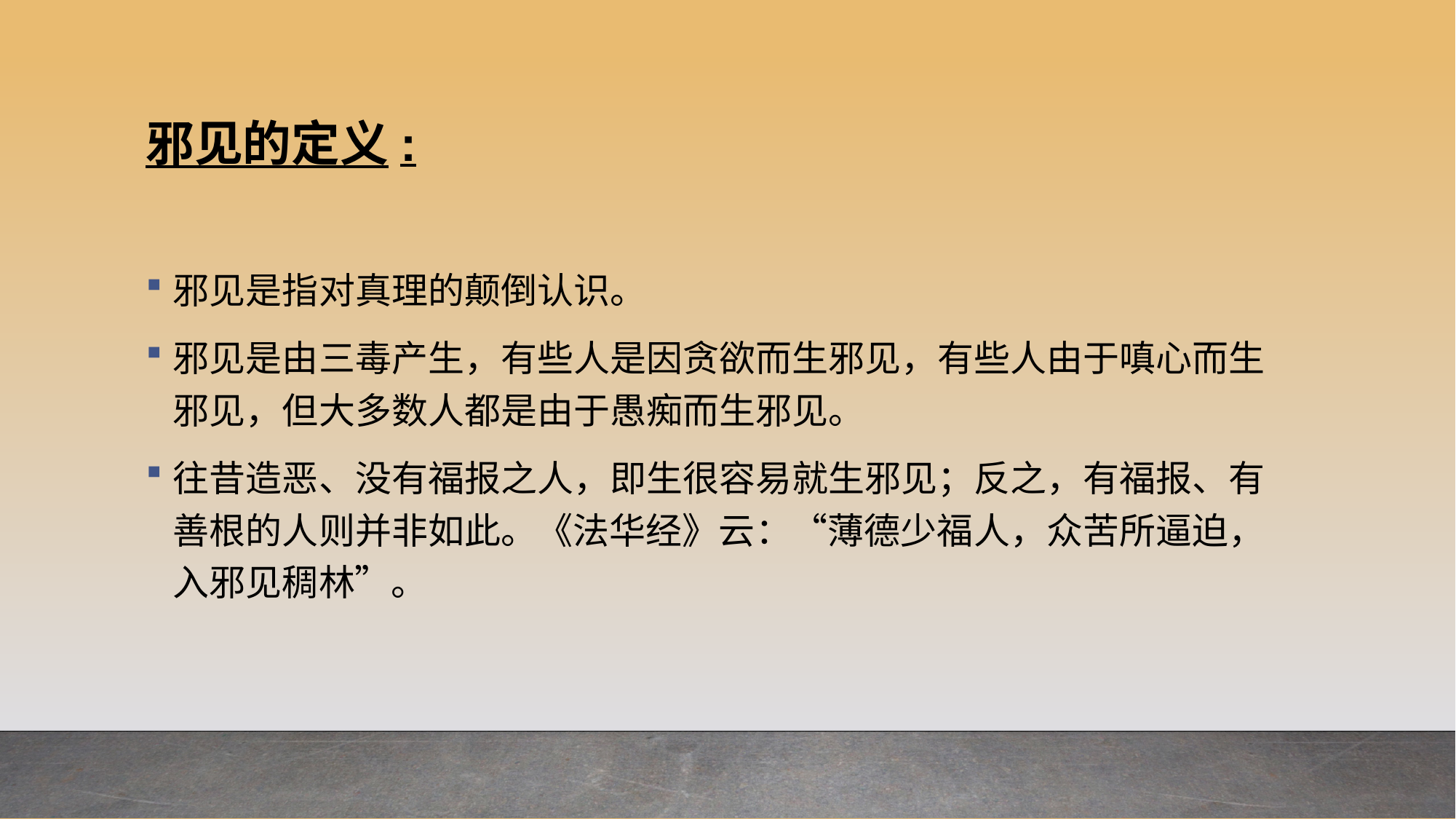

邪见的定义:
邪见是指对真理的颠倒认识。
邪见是由三毒产生，有些人是因贪欲而生邪见，有些人由于嗔心而生邪见，但大多数人都是由于愚痴而生邪见。
往昔造恶、没有福报之人，即生很容易就生邪见；反之，有福报、有善根的人则并非如此。《法华经》云：“薄德少福人，众苦所逼迫，入邪见稠林”。